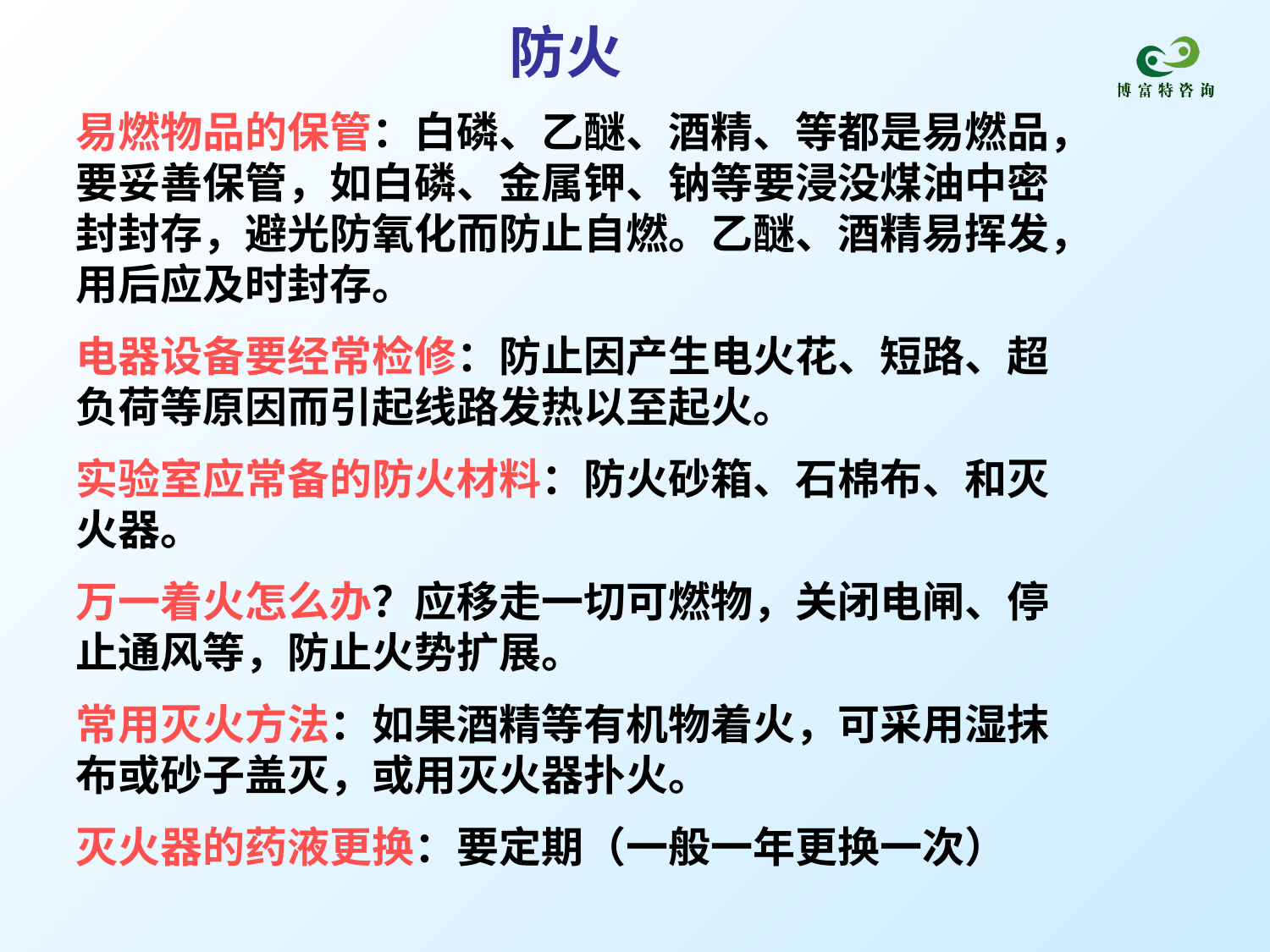

防火
易燃物品的保管：白磷、乙醚、酒精、等都是易燃品，要妥善保管，如白磷、金属钾、钠等要浸没煤油中密封封存，避光防氧化而防止自燃。乙醚、酒精易挥发，用后应及时封存。
电器设备要经常检修：防止因产生电火花、短路、超负荷等原因而引起线路发热以至起火。
实验室应常备的防火材料：防火砂箱、石棉布、和灭火器。
万一着火怎么办？应移走一切可燃物，关闭电闸、停止通风等，防止火势扩展。
常用灭火方法：如果酒精等有机物着火，可采用湿抹布或砂子盖灭，或用灭火器扑火。
灭火器的药液更换：要定期（一般一年更换一次）